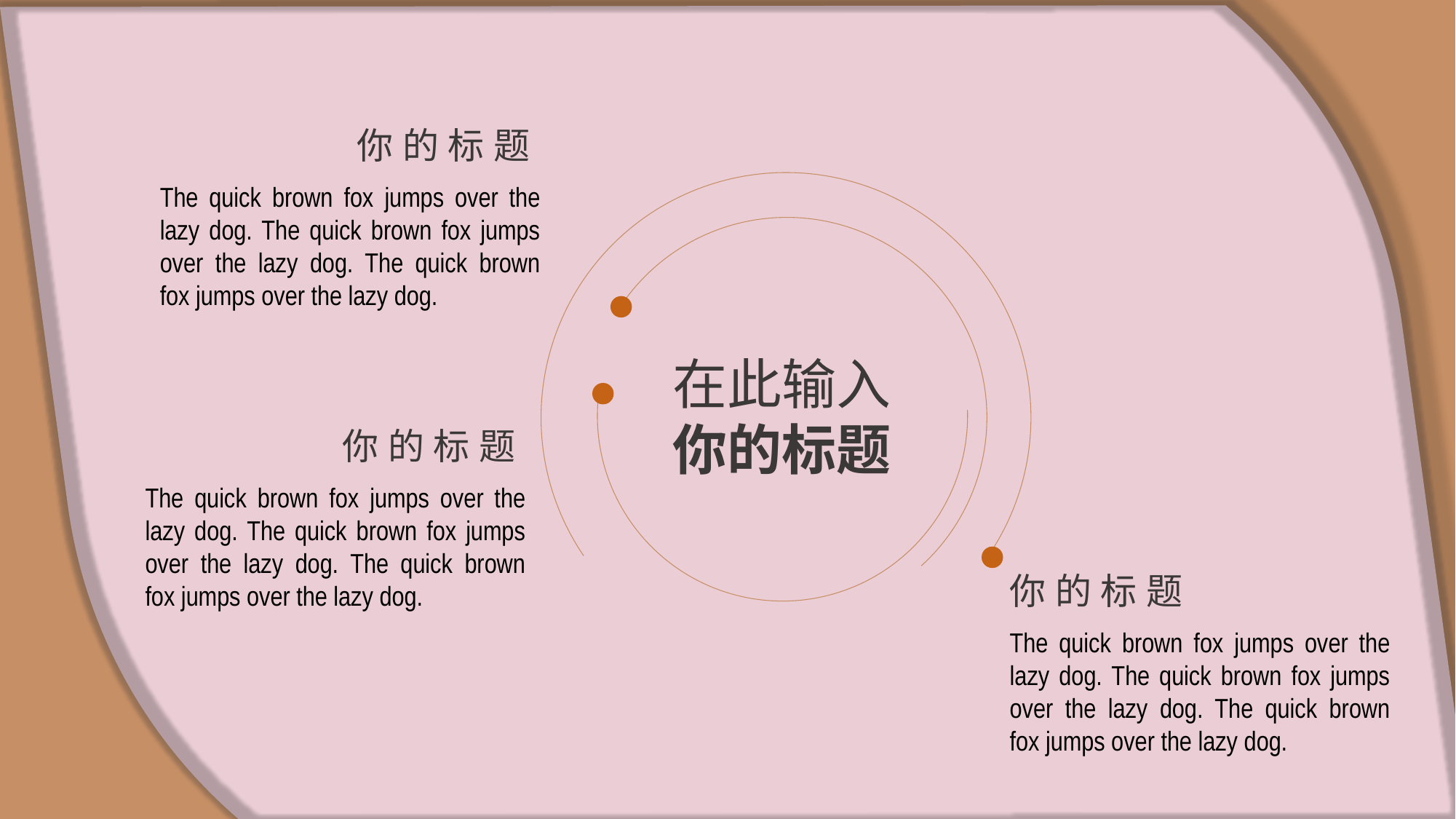

你的标题
The quick brown fox jumps over the lazy dog. The quick brown fox jumps over the lazy dog. The quick brown fox jumps over the lazy dog.

在此输入
你的标题

你的标题
The quick brown fox jumps over the lazy dog. The quick brown fox jumps over the lazy dog. The quick brown fox jumps over the lazy dog.

你的标题
The quick brown fox jumps over the lazy dog. The quick brown fox jumps over the lazy dog. The quick brown fox jumps over the lazy dog.